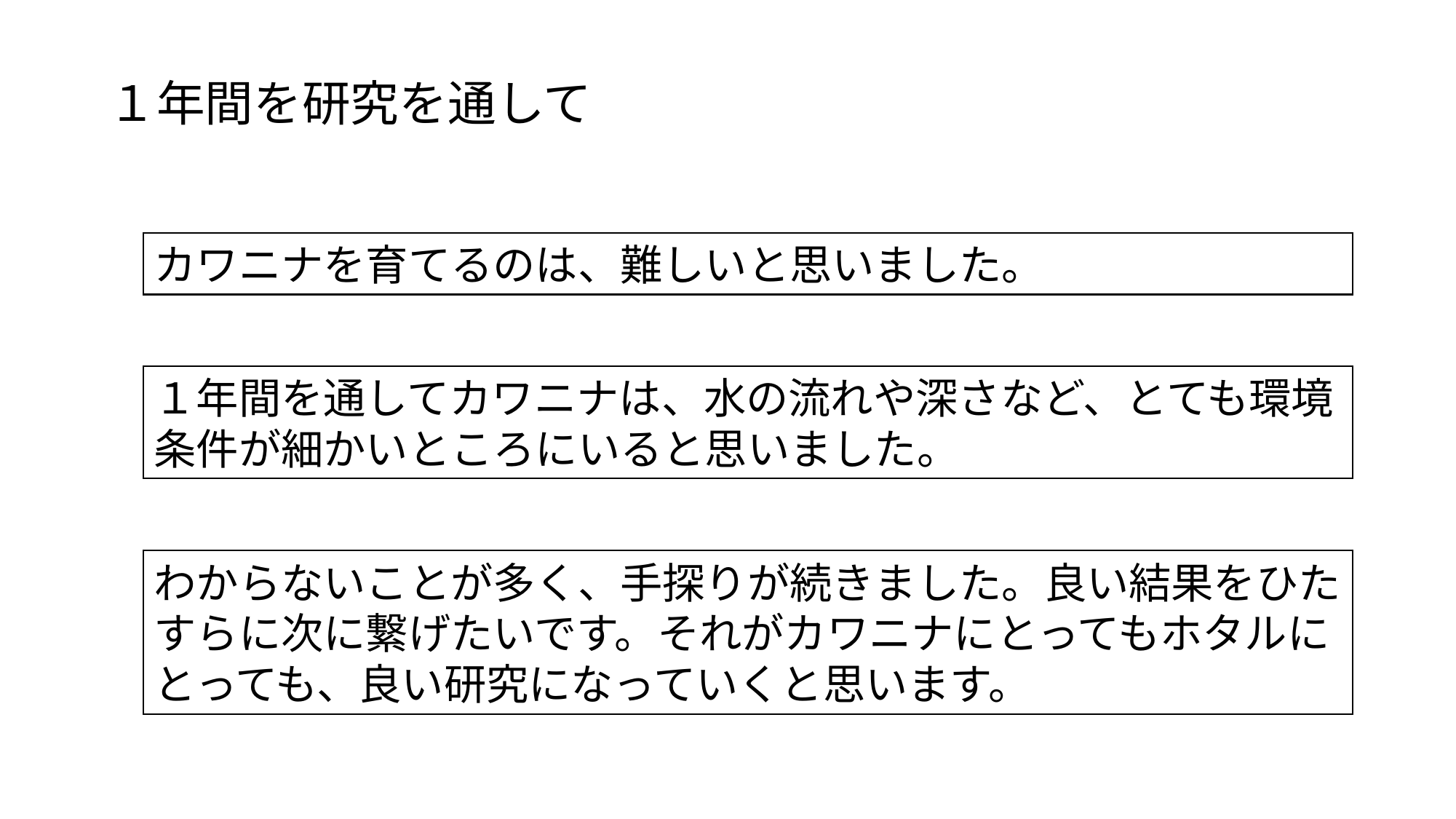

１年間を研究を通して
カワニナを育てるのは、難しいと思いました。
１年間を通してカワニナは、水の流れや深さなど、とても環境条件が細かいところにいると思いました。
わからないことが多く、手探りが続きました。良い結果をひたすらに次に繋げたいです。それがカワニナにとってもホタルにとっても、良い研究になっていくと思います。